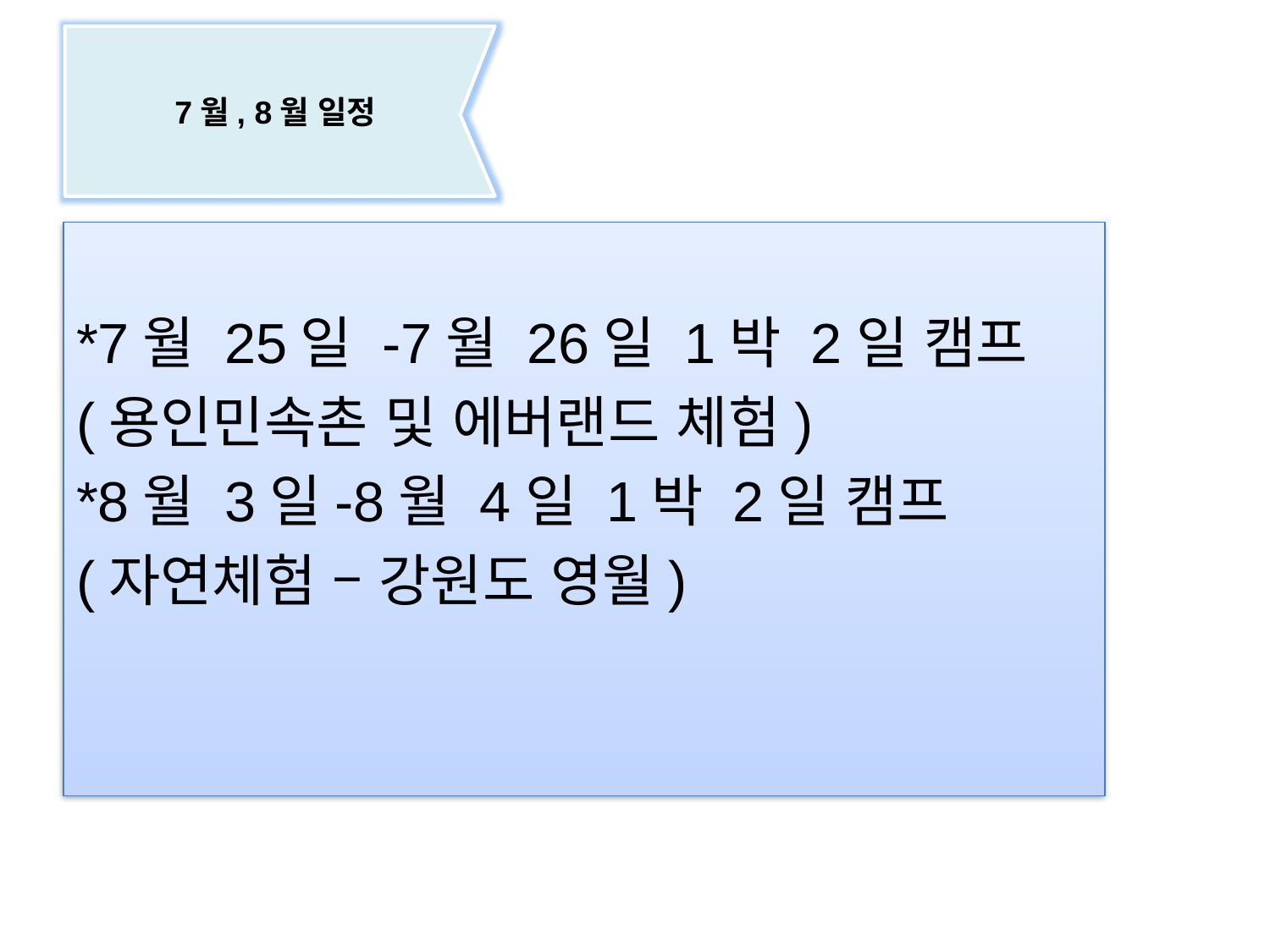

7월, 8월 일정

*7월 25일 -7월 26일 1박 2일 캠프
(용인민속촌 및 에버랜드 체험)
*8월 3일-8월 4일 1박 2일 캠프
(자연체험 – 강원도 영월)